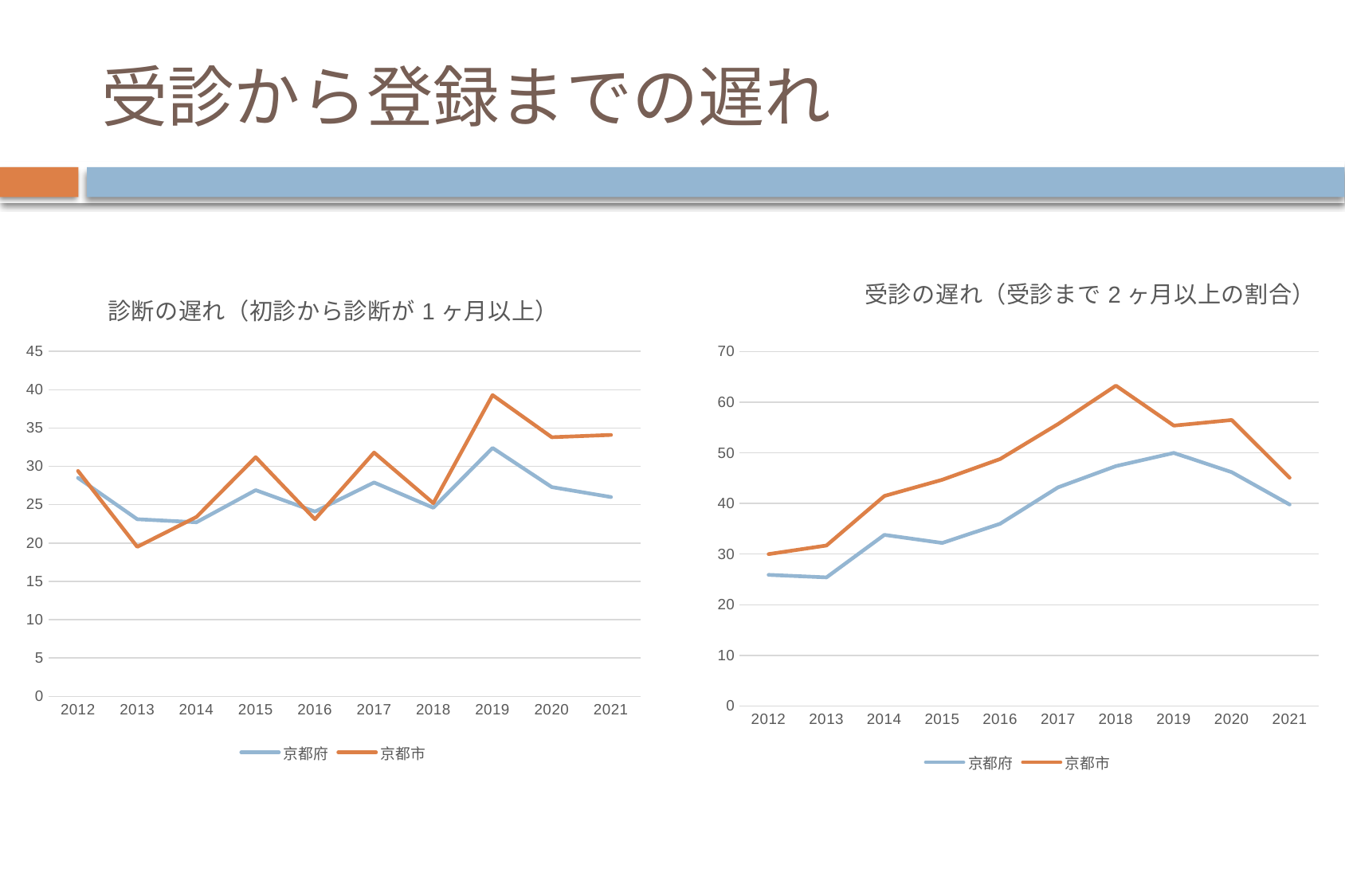

# 受診から登録までの遅れ

### Chart: 受診の遅れ（受診まで2ヶ月以上の割合）

| Category | 京都府 | 京都市 |
|---|---|---|
| 2012 | 25.9 | 30.0 |
| 2013 | 25.4 | 31.7 |
| 2014 | 33.8 | 41.5 |
| 2015 | 32.2 | 44.7 |
| 2016 | 36.0 | 48.8 |
| 2017 | 43.2 | 55.7 |
| 2018 | 47.4 | 63.3 |
| 2019 | 50.0 | 55.4 |
| 2020 | 46.2 | 56.5 |
| 2021 | 39.8 | 45.1 |

### Chart: 診断の遅れ（初診から診断が1ヶ月以上）

| Category | 京都府 | 京都市 |
|---|---|---|
| 2012 | 28.5 | 29.4 |
| 2013 | 23.1 | 19.5 |
| 2014 | 22.7 | 23.4 |
| 2015 | 26.9 | 31.2 |
| 2016 | 24.1 | 23.1 |
| 2017 | 27.9 | 31.8 |
| 2018 | 24.6 | 25.2 |
| 2019 | 32.4 | 39.3 |
| 2020 | 27.3 | 33.8 |
| 2021 | 26.0 | 34.1 |